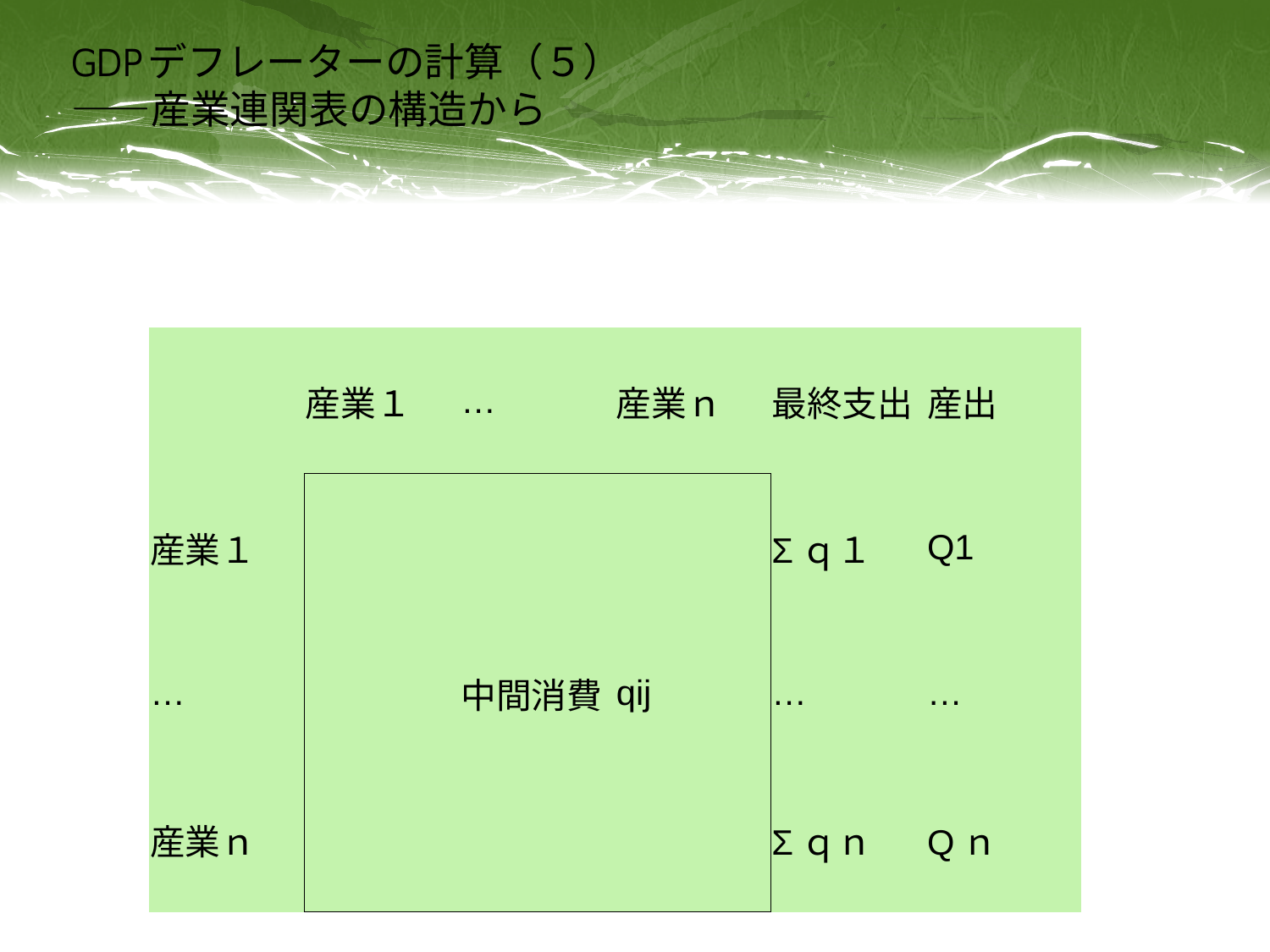

# GDPデフレーターの計算（５） ――産業連関表の構造から
|  | 産業１ | … | 産業ｎ | 最終支出 | 産出 |
| --- | --- | --- | --- | --- | --- |
| 産業１ |  |  |  | Σｑ１ | Q1 |
| … |  | 中間消費 | qij | … | … |
| 産業ｎ |  |  |  | Σｑｎ | Qｎ |